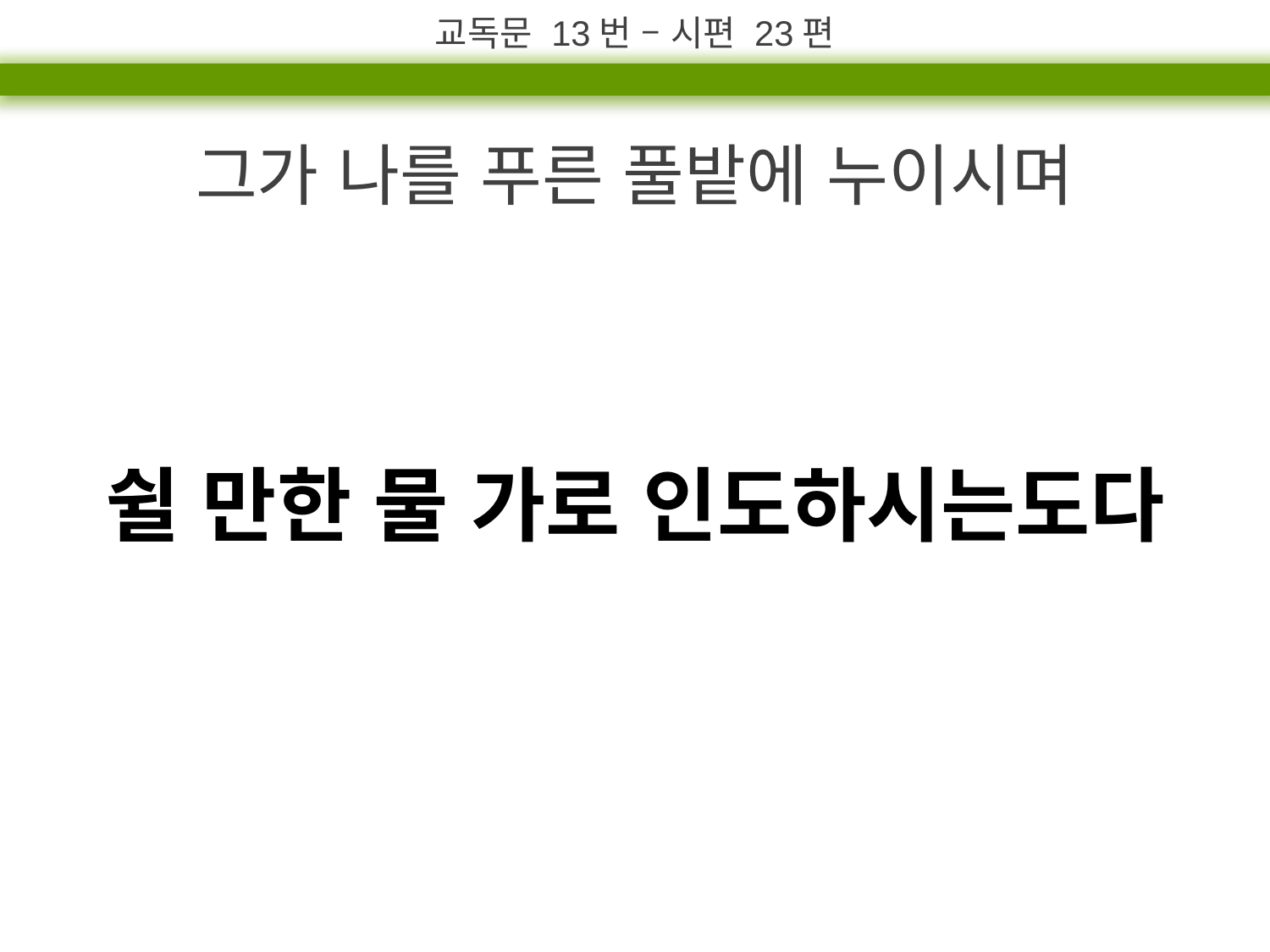

교독문 13번 – 시편 23편

그가 나를 푸른 풀밭에 누이시며
쉴 만한 물 가로 인도하시는도다